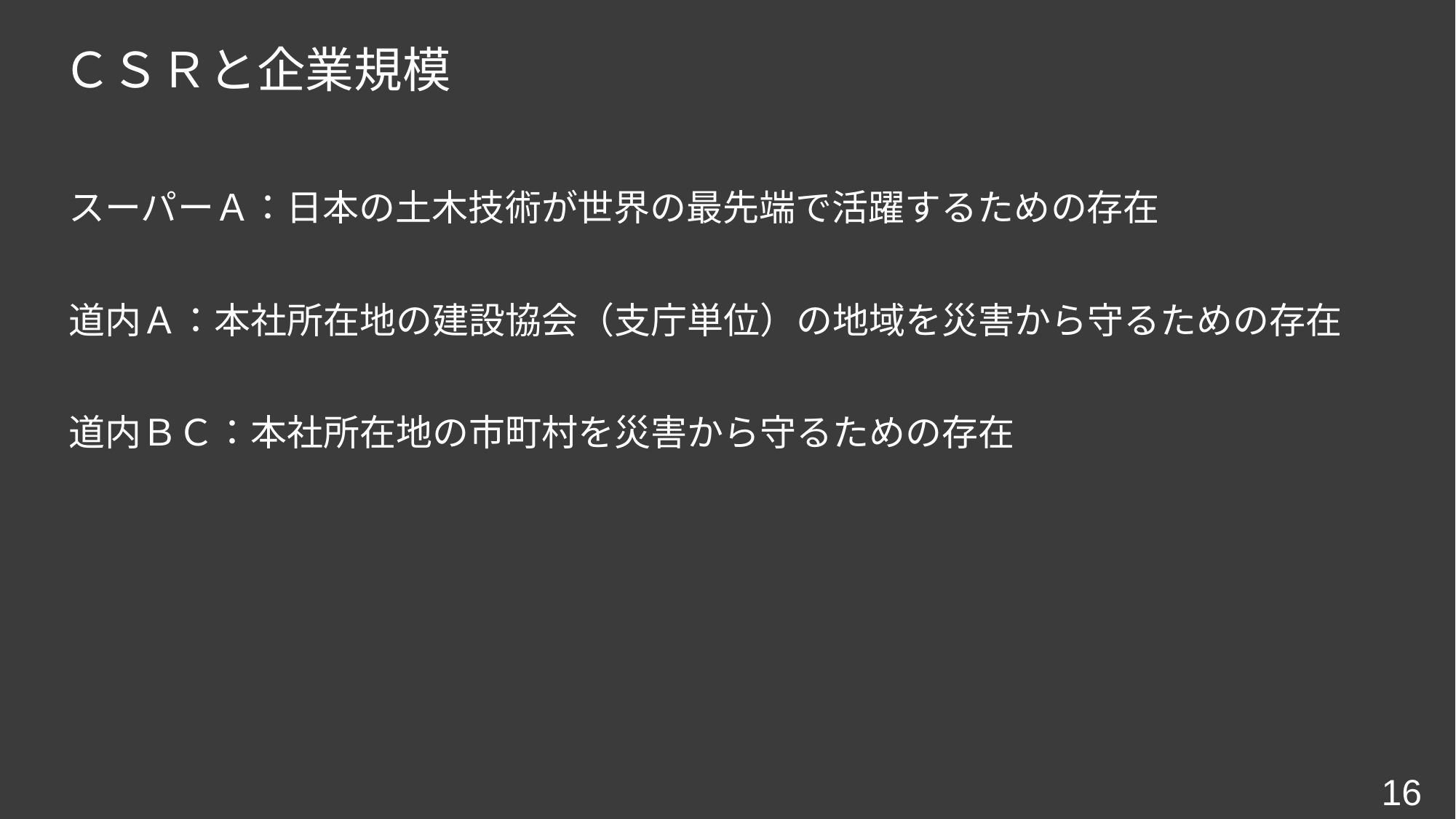

# ＣＳＲと企業規模
スーパーＡ：日本の土木技術が世界の最先端で活躍するための存在
道内Ａ：本社所在地の建設協会（支庁単位）の地域を災害から守るための存在
道内ＢＣ：本社所在地の市町村を災害から守るための存在
16